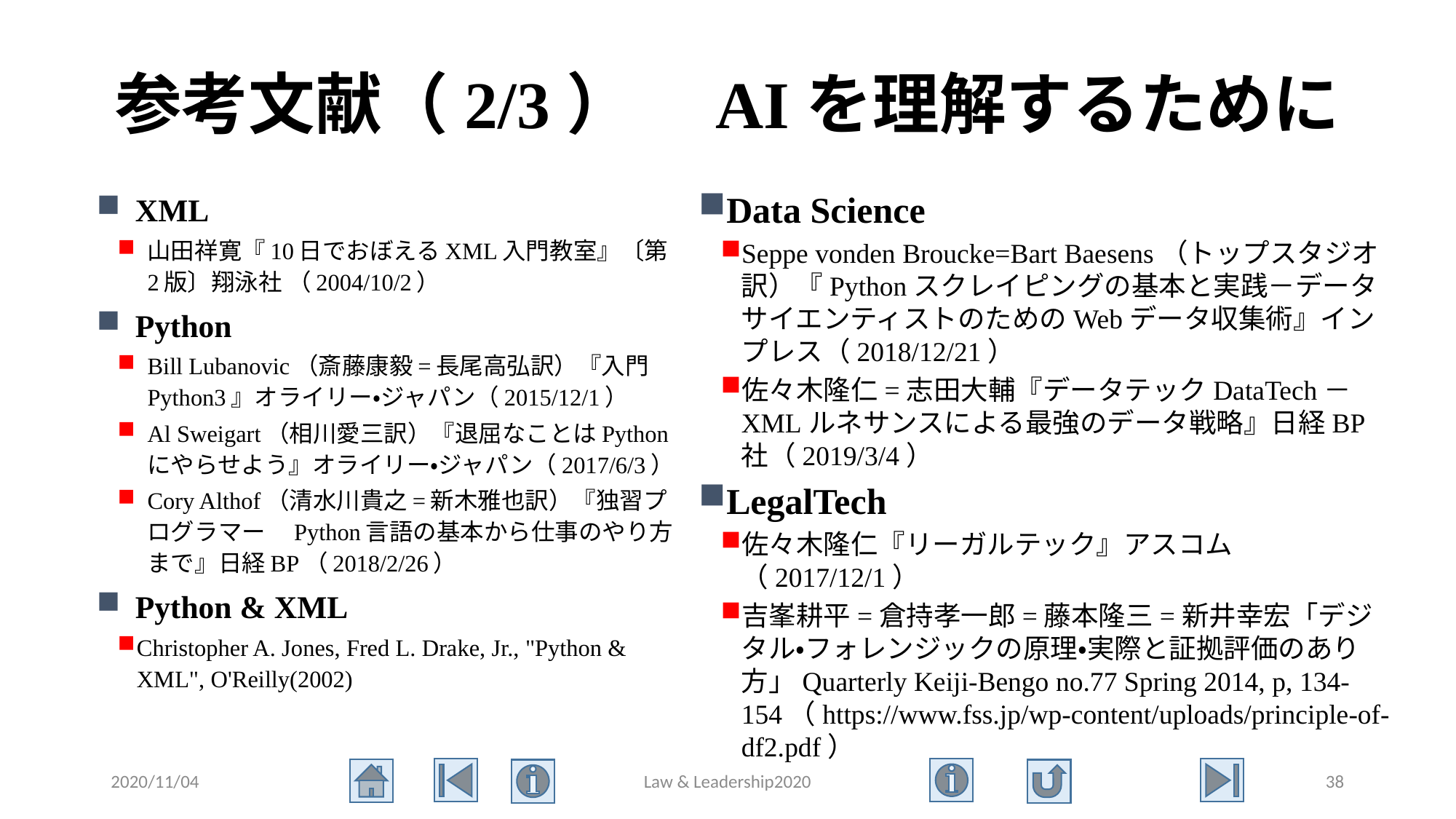

# 参考文献（2/3）　AIを理解するために
XML
山田祥寛『10日でおぼえるXML入門教室』〔第2版〕翔泳社 （2004/10/2）
Python
Bill Lubanovic（斎藤康毅=長尾高弘訳）『入門Python3』オライリー・ジャパン（2015/12/1）
Al Sweigart（相川愛三訳）『退屈なことはPythonにやらせよう』オライリー・ジャパン（2017/6/3）
Cory Althof（清水川貴之=新木雅也訳）『独習プログラマー　Python言語の基本から仕事のやり方まで』日経BP（2018/2/26）
Python & XML
Christopher A. Jones, Fred L. Drake, Jr., "Python & XML", O'Reilly(2002)
Data Science
Seppe vonden Broucke=Bart Baesens（トップスタジオ訳）『Pythonスクレイピングの基本と実践－データサイエンティストのためのWebデータ収集術』インプレス（2018/12/21）
佐々木隆仁=志田大輔『データテックDataTech－XMLルネサンスによる最強のデータ戦略』日経BP社（2019/3/4）
LegalTech
佐々木隆仁『リーガルテック』アスコム（2017/12/1）
吉峯耕平=倉持孝一郎=藤本隆三=新井幸宏「デジタル・フォレンジックの原理・実際と証拠評価のあり方」Quarterly Keiji-Bengo no.77 Spring 2014, p, 134-154（https://www.fss.jp/wp-content/uploads/principle-of-df2.pdf）
2020/11/04
Law & Leadership2020
38